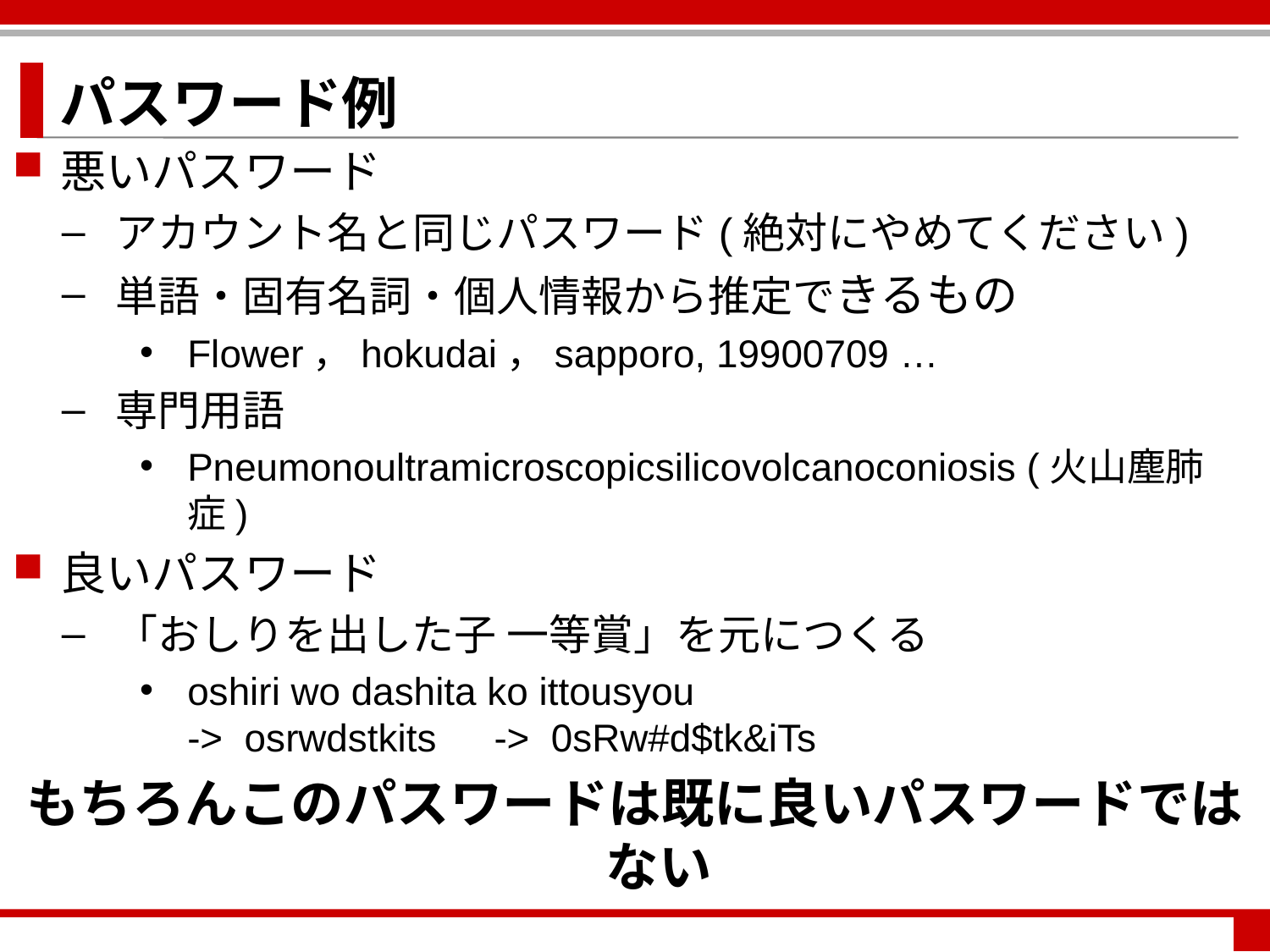

パスワード例
悪いパスワード
アカウント名と同じパスワード(絶対にやめてください)
単語・固有名詞・個人情報から推定できるもの
Flower，hokudai，sapporo, 19900709 …
専門用語
Pneumonoultramicroscopicsilicovolcanoconiosis (火山塵肺症)
良いパスワード
「おしりを出した子 一等賞」を元につくる
oshiri wo dashita ko ittousyou
->  osrwdstkits　->  0sRw#d$tk&iTs
もちろんこのパスワードは既に良いパスワードではない